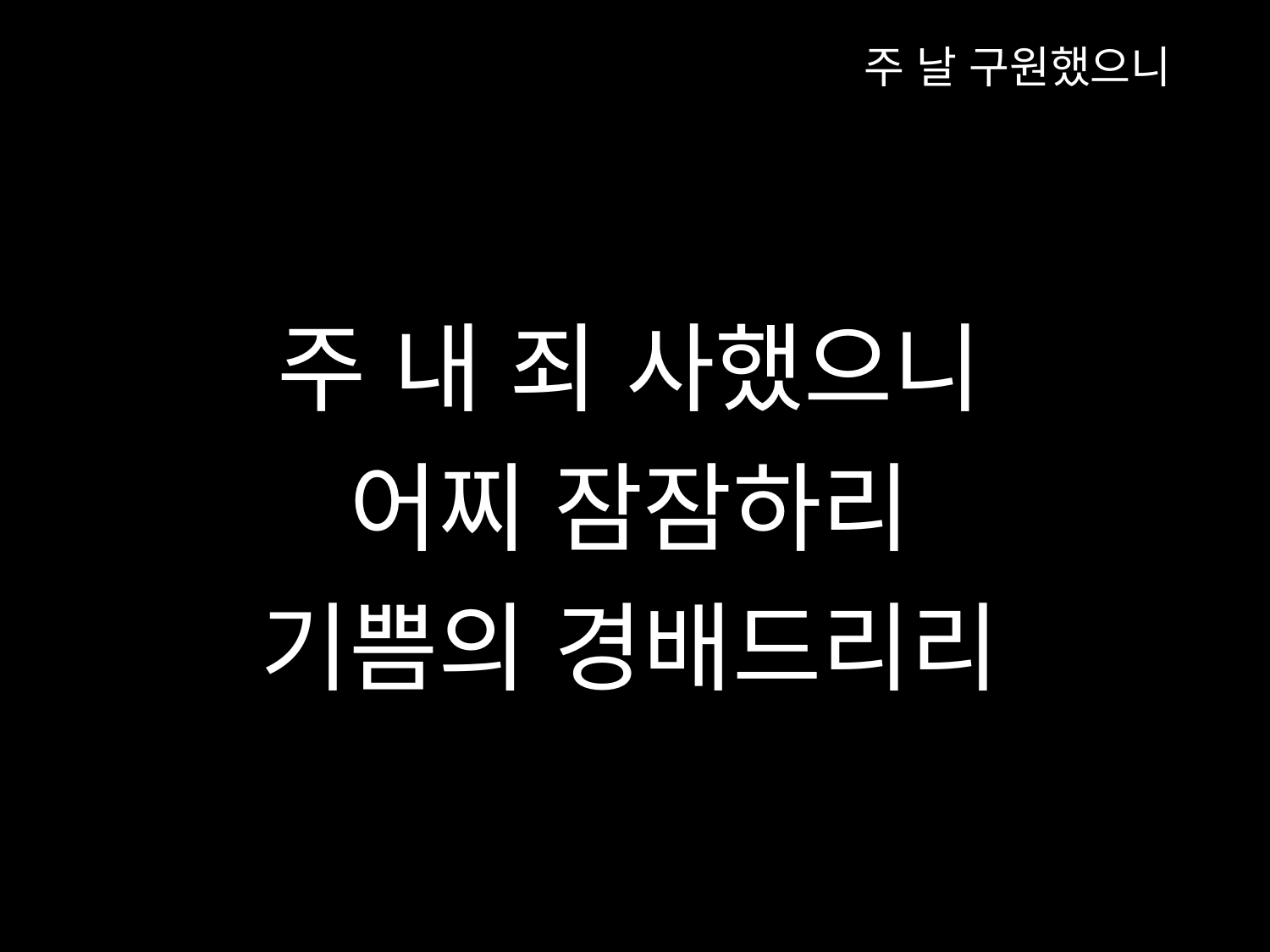

주 날 구원했으니
주 내 죄 사했으니
어찌 잠잠하리
기쁨의 경배드리리